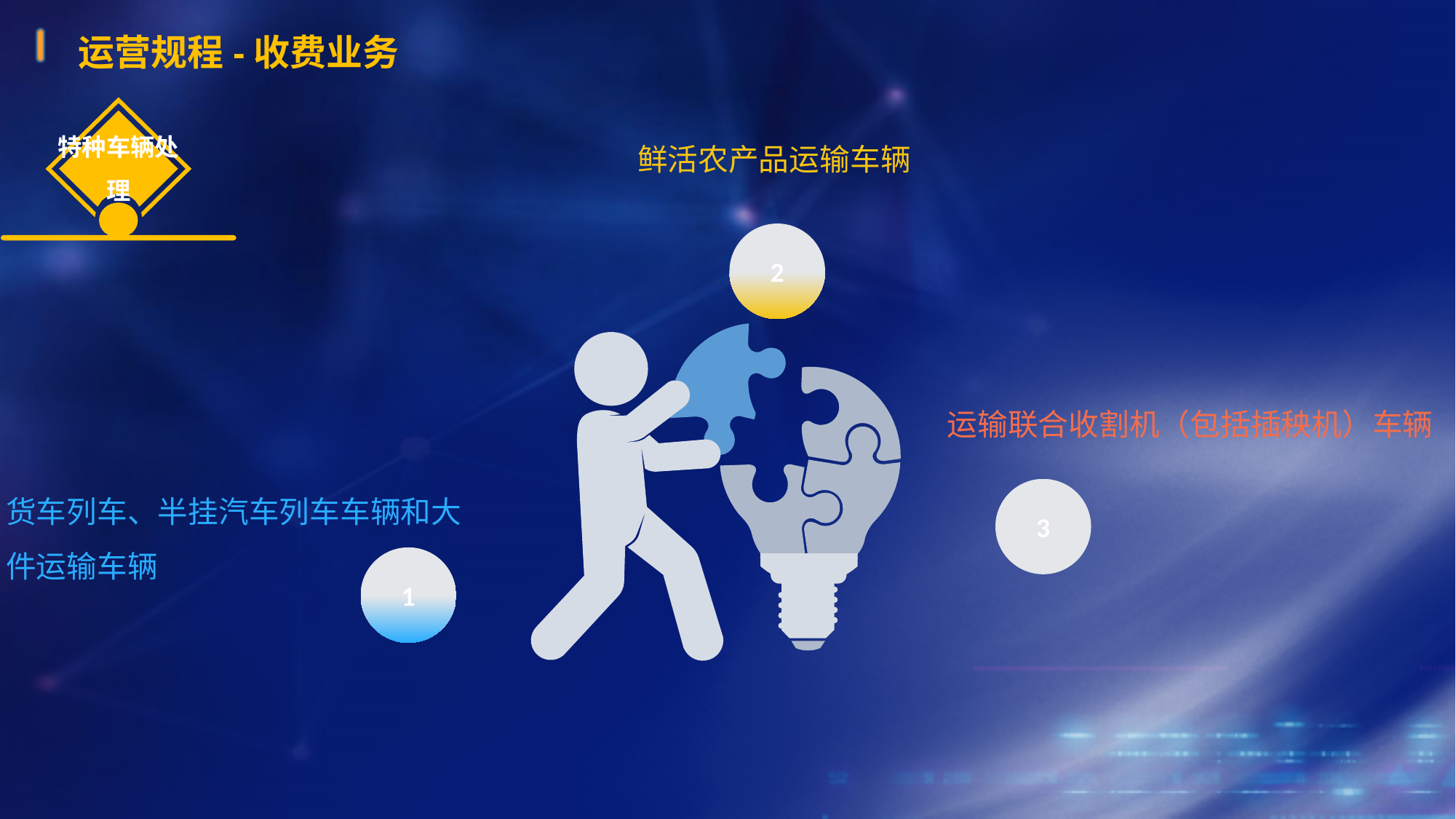

运营规程-收费业务
特种车辆处理
鲜活农产品运输车辆

2

运输联合收割机（包括插秧机）车辆
货车列车、半挂汽车列车车辆和大件运输车辆
3
1